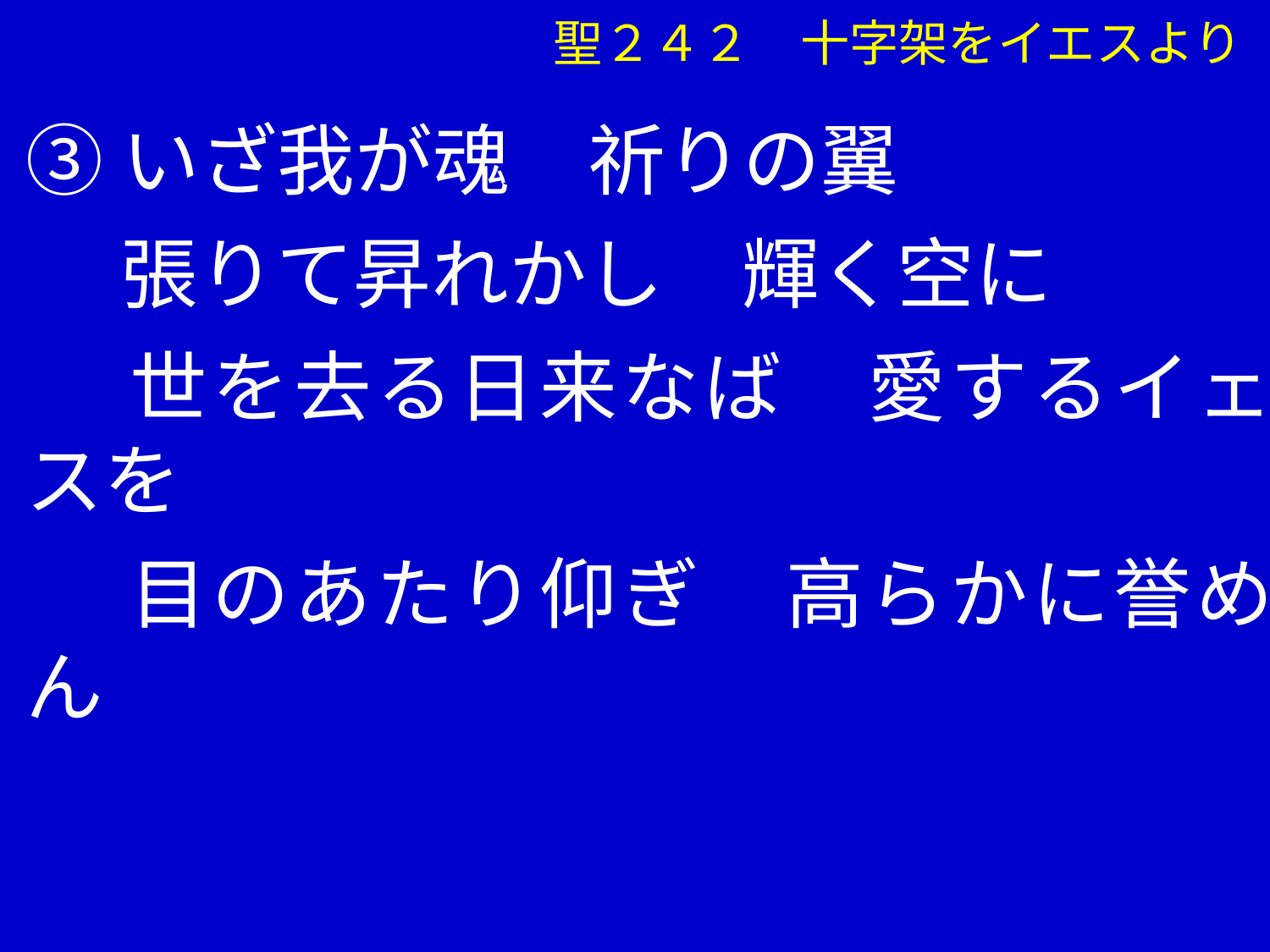

聖２４２　十字架をイエスより
③いざ我が魂　祈りの翼
　 張りて昇れかし　輝く空に
　 世を去る日来なば　愛するイェスを
　 目のあたり仰ぎ　高らかに誉めん